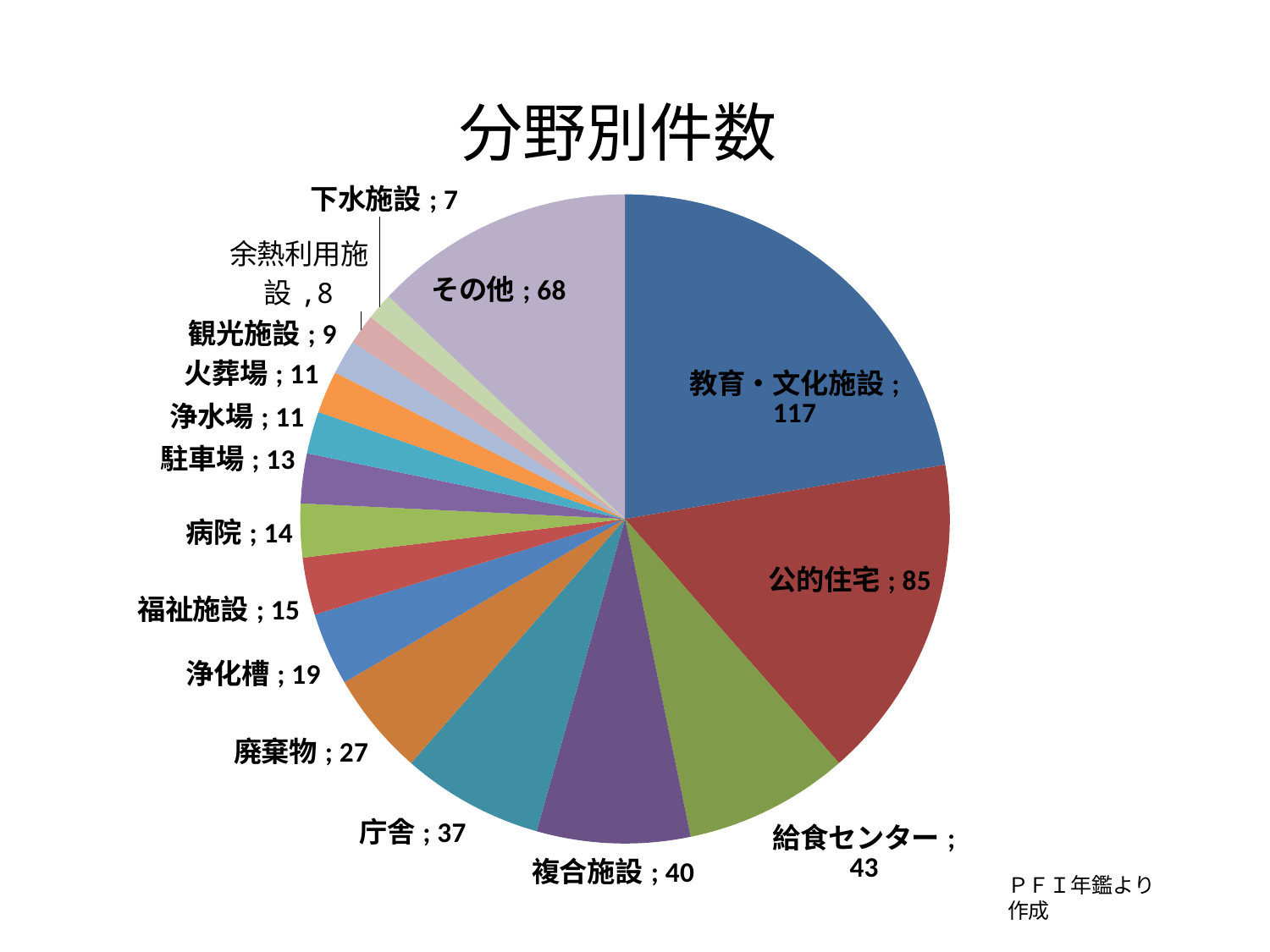

分野別件数

### Chart

| Category |  |
|---|---|
| 教育・文化施設 | 117.0 |
| 公的住宅 | 85.0 |
| 給食センター | 43.0 |
| 複合施設 | 40.0 |
| 庁舎 | 37.0 |
| 廃棄物 | 27.0 |
| 浄化槽 | 19.0 |
| 福祉施設 | 15.0 |
| 病院 | 14.0 |
| 駐車場 | 13.0 |
| 浄水場 | 11.0 |
| 火葬場 | 11.0 |
| 観光施設 | 9.0 |
| 余熱利用施設 | 8.0 |
| 下水施設 | 7.0 |
| その他 | 68.0 |
ＰＦＩ年鑑より作成